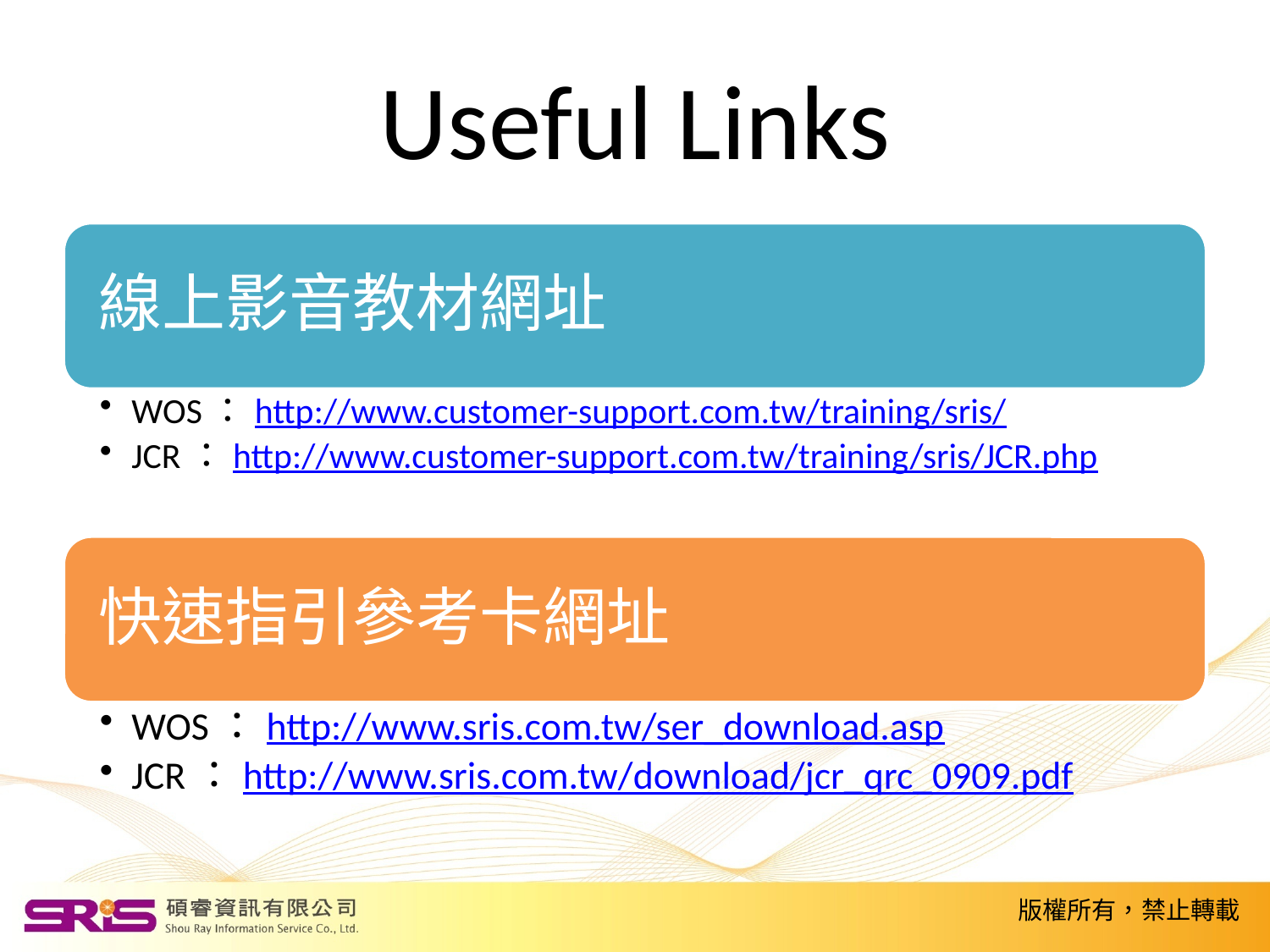

# Useful Links
線上影音教材網址
WOS：http://www.customer-support.com.tw/training/sris/
JCR：http://www.customer-support.com.tw/training/sris/JCR.php
快速指引參考卡網址
WOS：http://www.sris.com.tw/ser_download.asp
JCR：http://www.sris.com.tw/download/jcr_qrc_0909.pdf